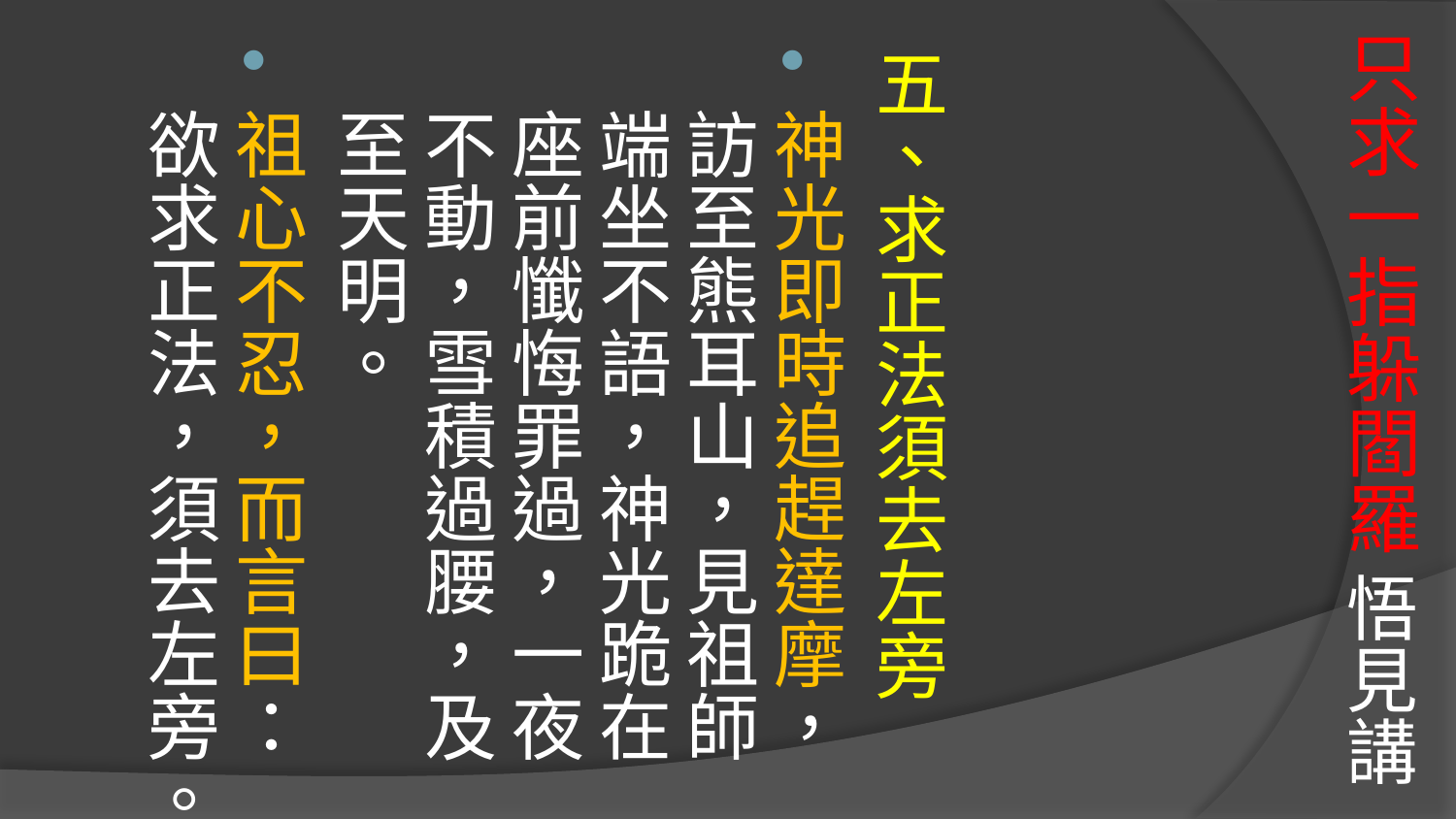

# 只求一指躲閻羅 悟見講
五、求正法須去左旁
神光即時追趕達摩，訪至熊耳山，見祖師端坐不語，神光跪在座前懺悔罪過，一夜不動，雪積過腰，及至天明。
祖心不忍，而言曰：欲求正法，須去左旁。